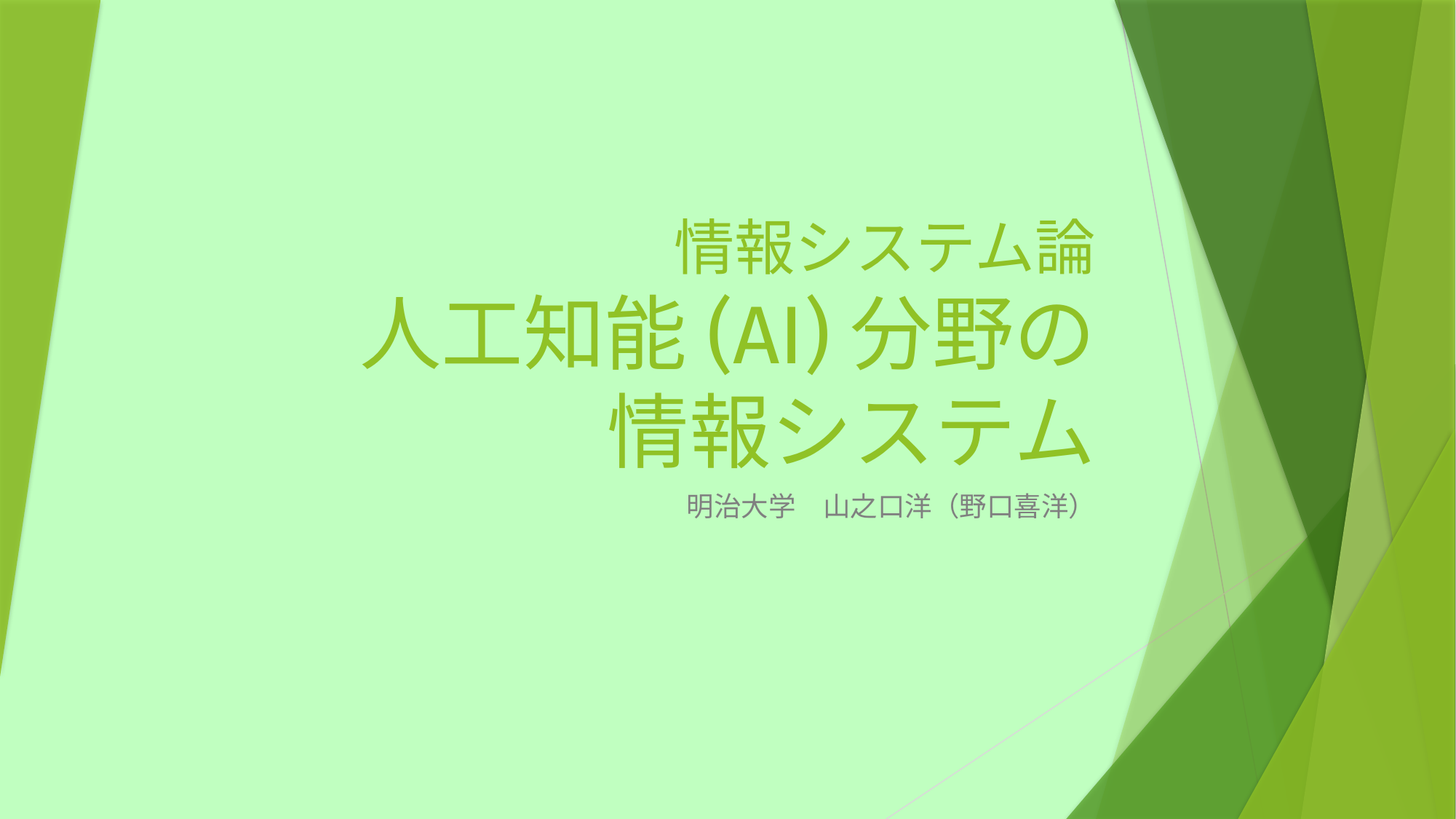

# 情報システム論 人工知能(AI)分野の 情報システム
明治大学　山之口洋（野口喜洋）